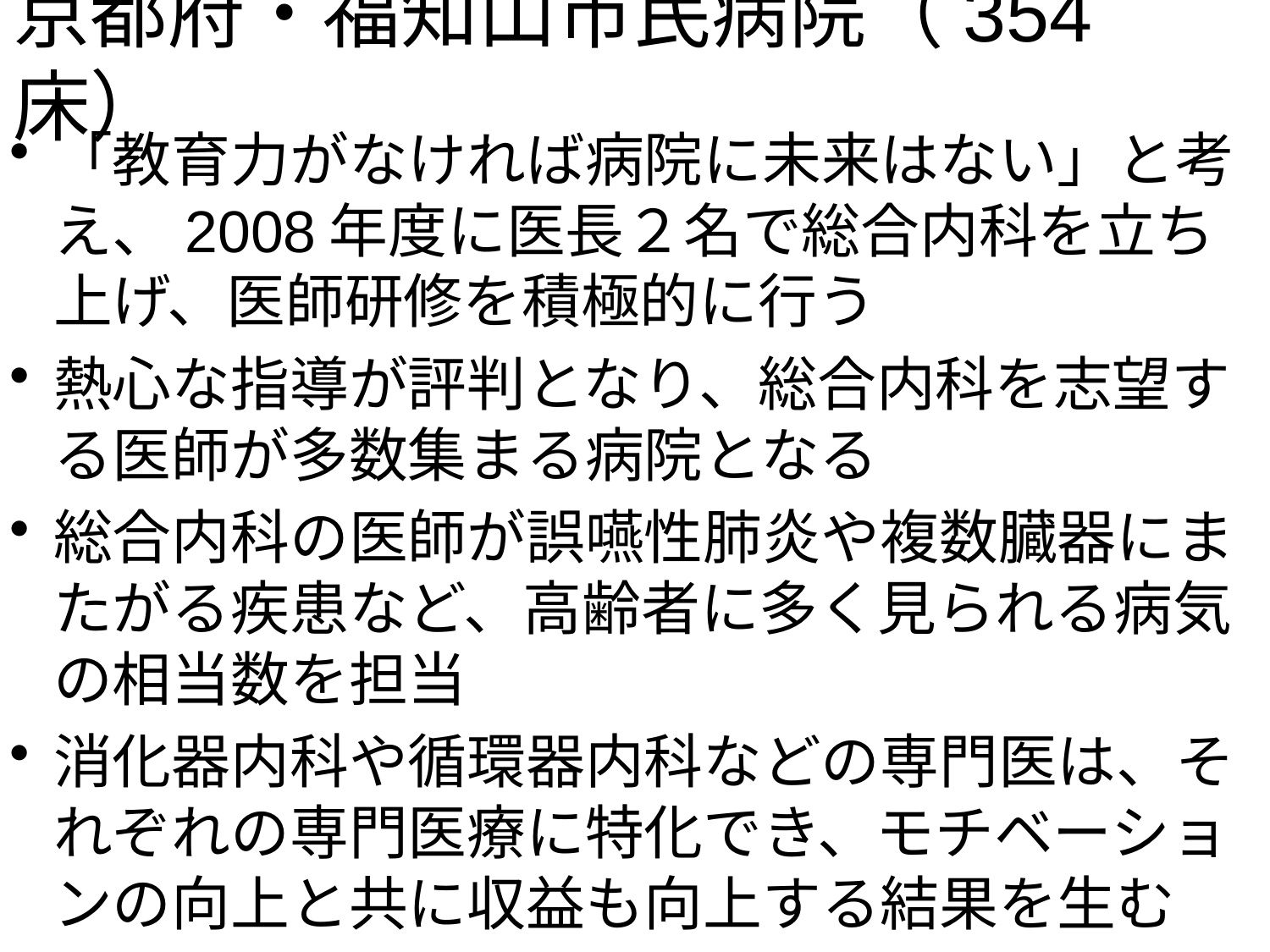

# 京都府・福知山市民病院（354床）
「教育力がなければ病院に未来はない」と考え、2008年度に医長２名で総合内科を立ち上げ、医師研修を積極的に行う
熱心な指導が評判となり、総合内科を志望する医師が多数集まる病院となる
総合内科の医師が誤嚥性肺炎や複数臓器にまたがる疾患など、高齢者に多く見られる病気の相当数を担当
消化器内科や循環器内科などの専門医は、それぞれの専門医療に特化でき、モチベーションの向上と共に収益も向上する結果を生む